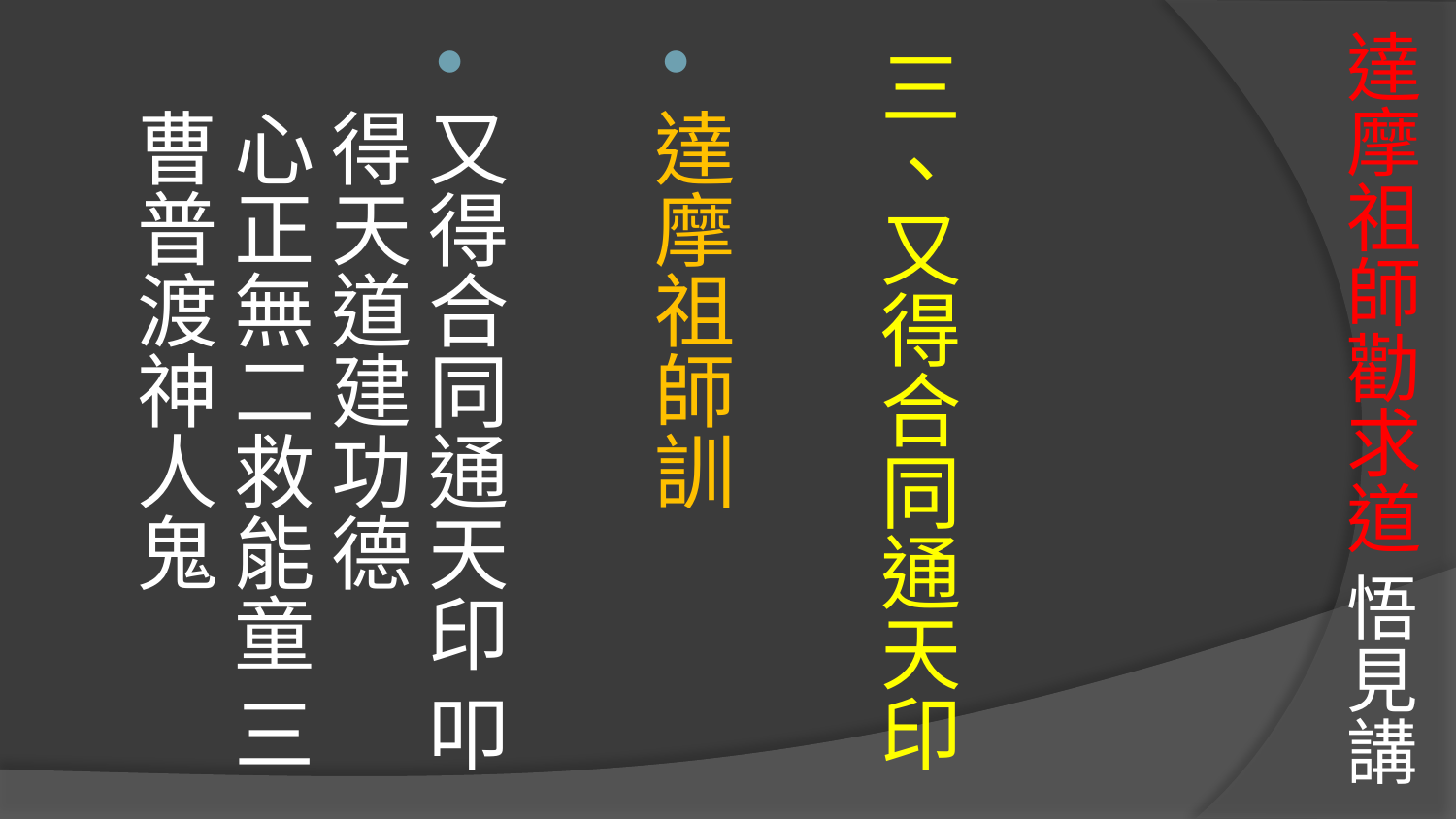

# 達摩祖師勸求道 悟見講
三、又得合同通天印

達摩祖師訓

又得合同通天印 叩得天道建功德
心正無二救能童 三曹普渡神人鬼